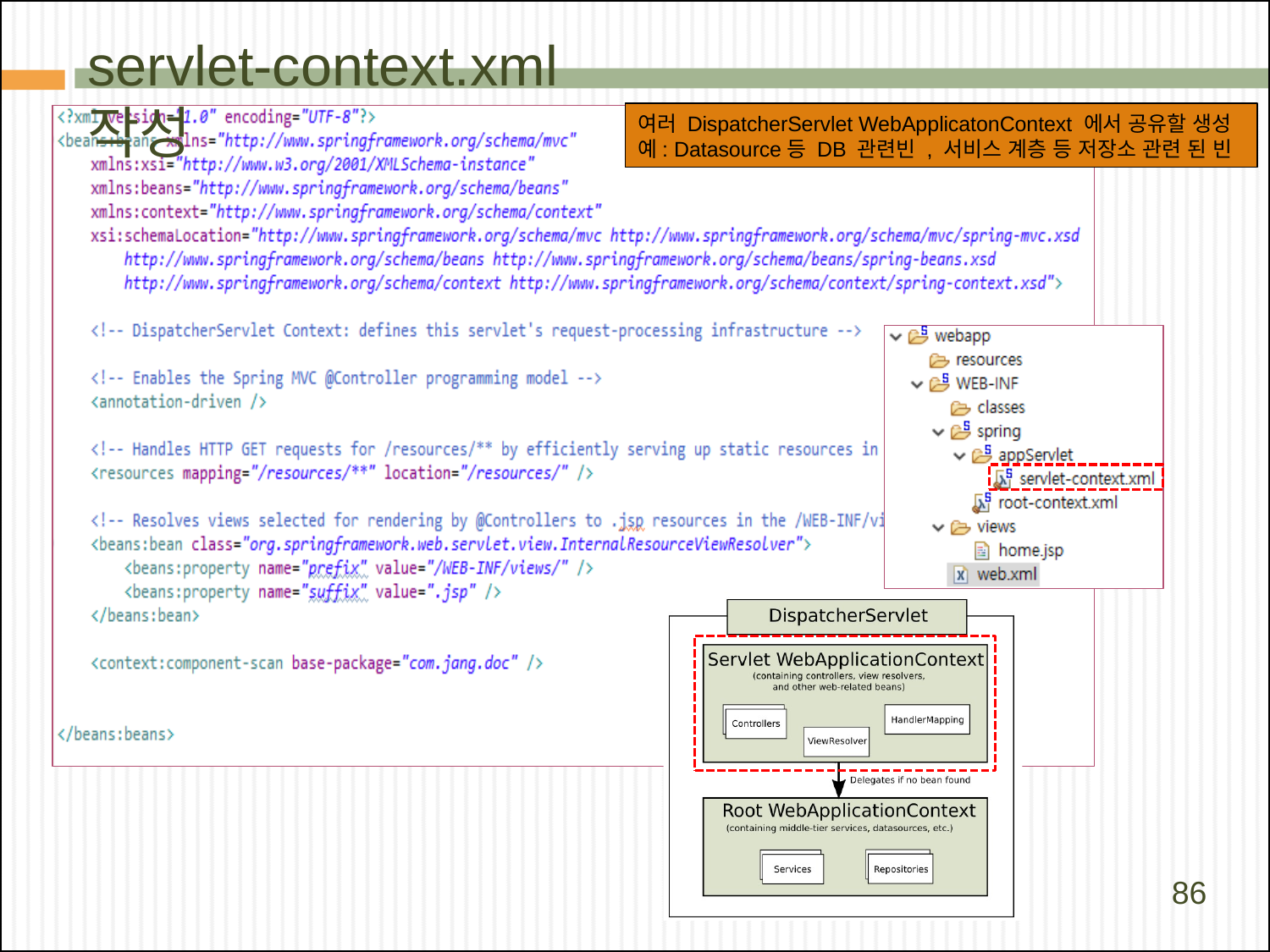

# servlet-context.xml 작성

여러 DispatcherServlet WebApplicatonContext 에서 공유할 생성
예: Datasource등 DB 관련빈 , 서비스 계층 등 저장소 관련 된 빈

86